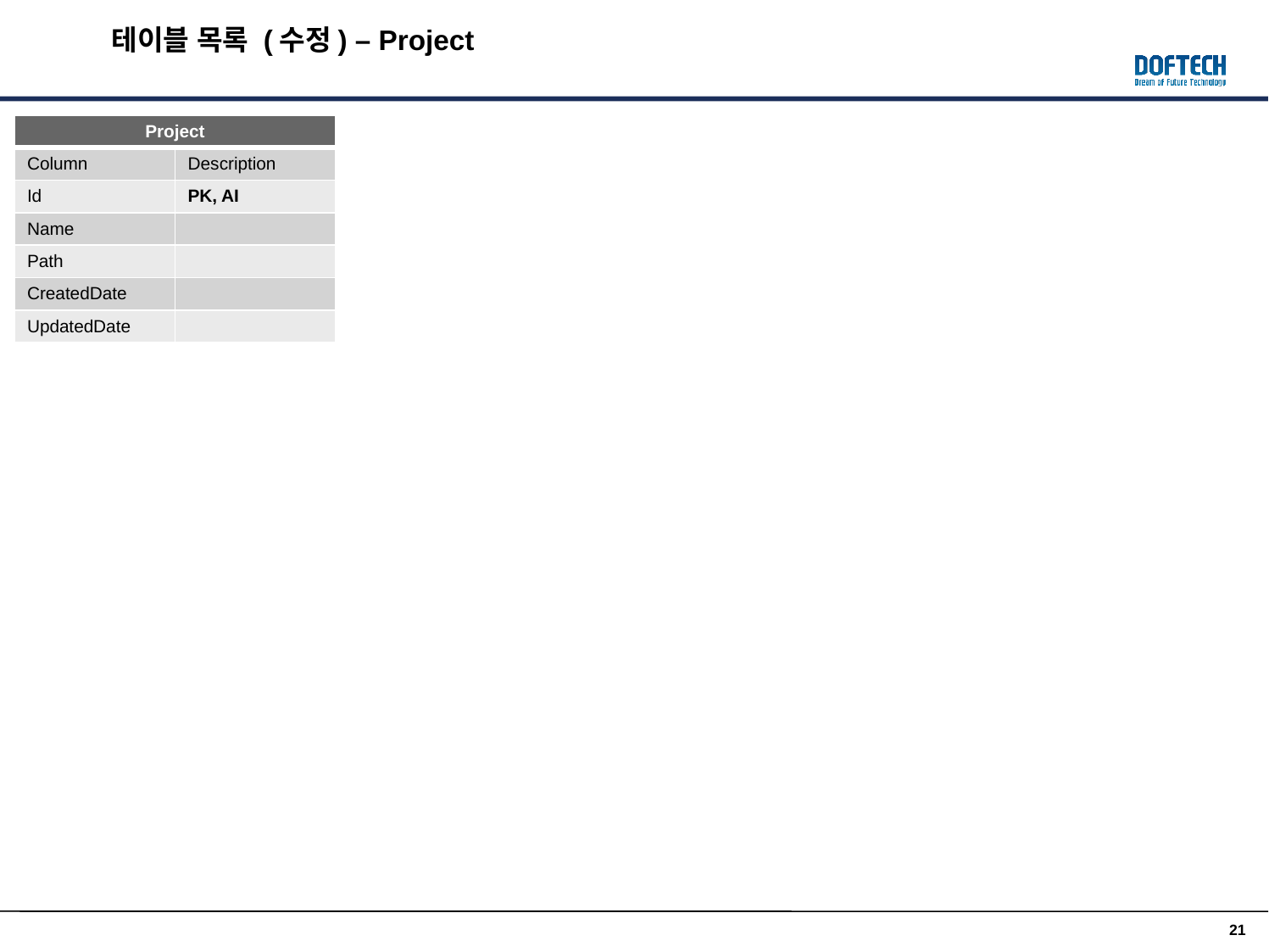

테이블 목록 (수정) – Project
| Project |  |
| --- | --- |
| Column | Description |
| Id | PK, AI |
| Name |  |
| Path |  |
| CreatedDate |  |
| UpdatedDate |  |